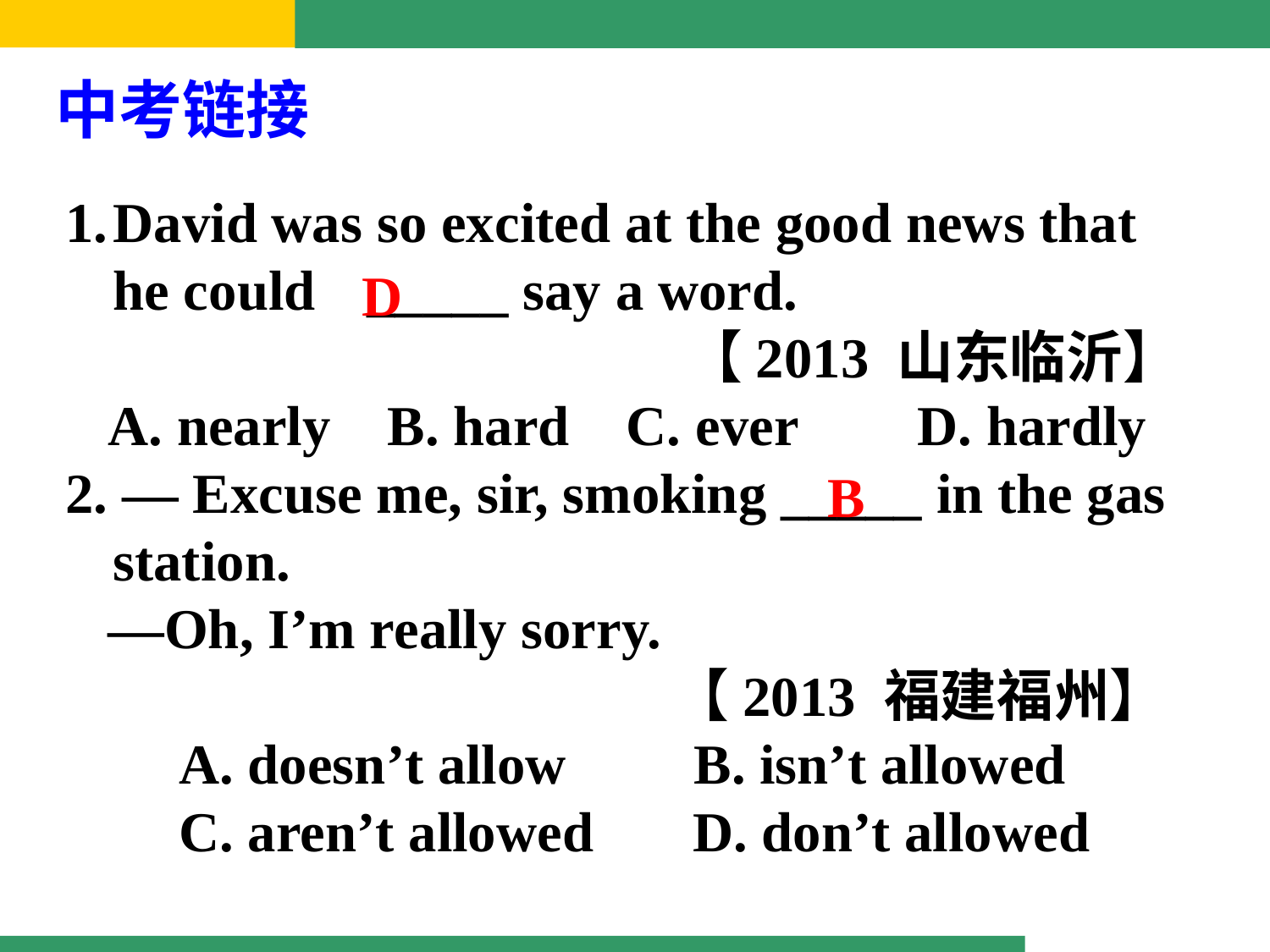

中考链接
David was so excited at the good news that he could	_____ say a word.
                                               【2013 山东临沂】
   A. nearly    B. hard    C. ever	   D. hardly
2. — Excuse me, sir, smoking _____ in the gas station.
   —Oh, I’m really sorry.
                                              【2013 福建福州】
        A. doesn’t allow         B. isn’t allowed
        C. aren’t allowed       D. don’t allowed
D
B